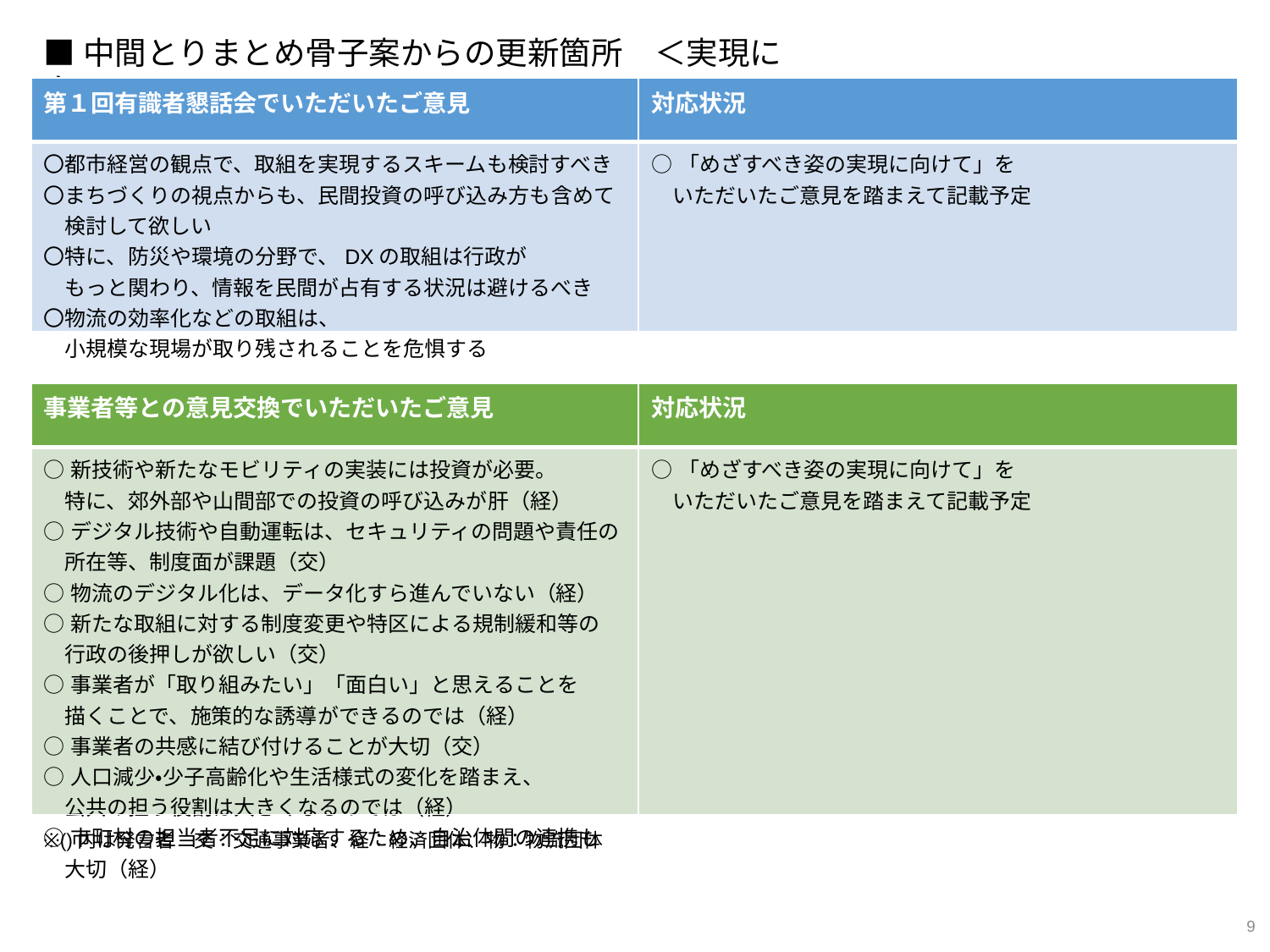

■中間とりまとめ骨子案からの更新箇所　＜実現に向けて＞
| 第１回有識者懇話会でいただいたご意見 | 対応状況 |
| --- | --- |
| 〇都市経営の観点で、取組を実現するスキームも検討すべき 〇まちづくりの視点からも、民間投資の呼び込み方も含めて 　検討して欲しい 〇特に、防災や環境の分野で、DXの取組は行政が 　もっと関わり、情報を民間が占有する状況は避けるべき 〇物流の効率化などの取組は、 　小規模な現場が取り残されることを危惧する | ○「めざすべき姿の実現に向けて」を 　いただいたご意見を踏まえて記載予定 |

| 事業者等との意見交換でいただいたご意見 | 対応状況 |
| --- | --- |
| ○新技術や新たなモビリティの実装には投資が必要。 　特に、郊外部や山間部での投資の呼び込みが肝（経） ○デジタル技術や自動運転は、セキュリティの問題や責任の 　所在等、制度面が課題（交） ○物流のデジタル化は、データ化すら進んでいない（経） ○新たな取組に対する制度変更や特区による規制緩和等の 　行政の後押しが欲しい（交） ○事業者が「取り組みたい」「面白い」と思えることを 　描くことで、施策的な誘導ができるのでは（経） ○事業者の共感に結び付けることが大切（交） ○人口減少・少子高齢化や生活様式の変化を踏まえ、 　公共の担う役割は大きくなるのでは（経） ○市町村の担当者不足に対応するため、自治体間の連携も 　大切（経） | ○「めざすべき姿の実現に向けて」を 　いただいたご意見を踏まえて記載予定 |
※()内は発言者　交：交通事業者、経：経済団体、物：物流団体
9